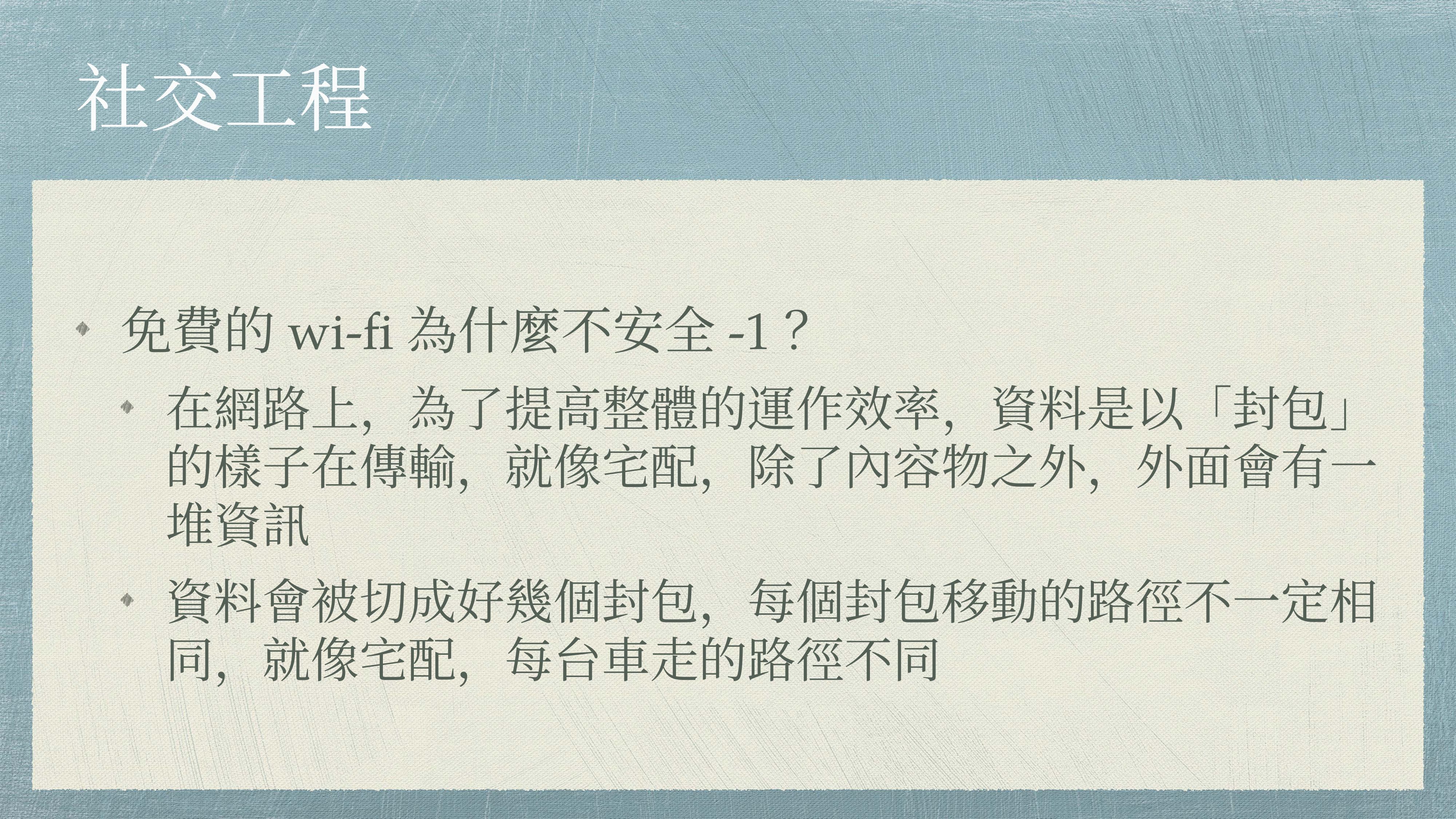

# 社交工程
免費的wi-fi為什麼不安全-1？
在網路上，為了提高整體的運作效率，資料是以「封包」的樣子在傳輸，就像宅配，除了內容物之外，外面會有一堆資訊
資料會被切成好幾個封包，每個封包移動的路徑不一定相同，就像宅配，每台車走的路徑不同